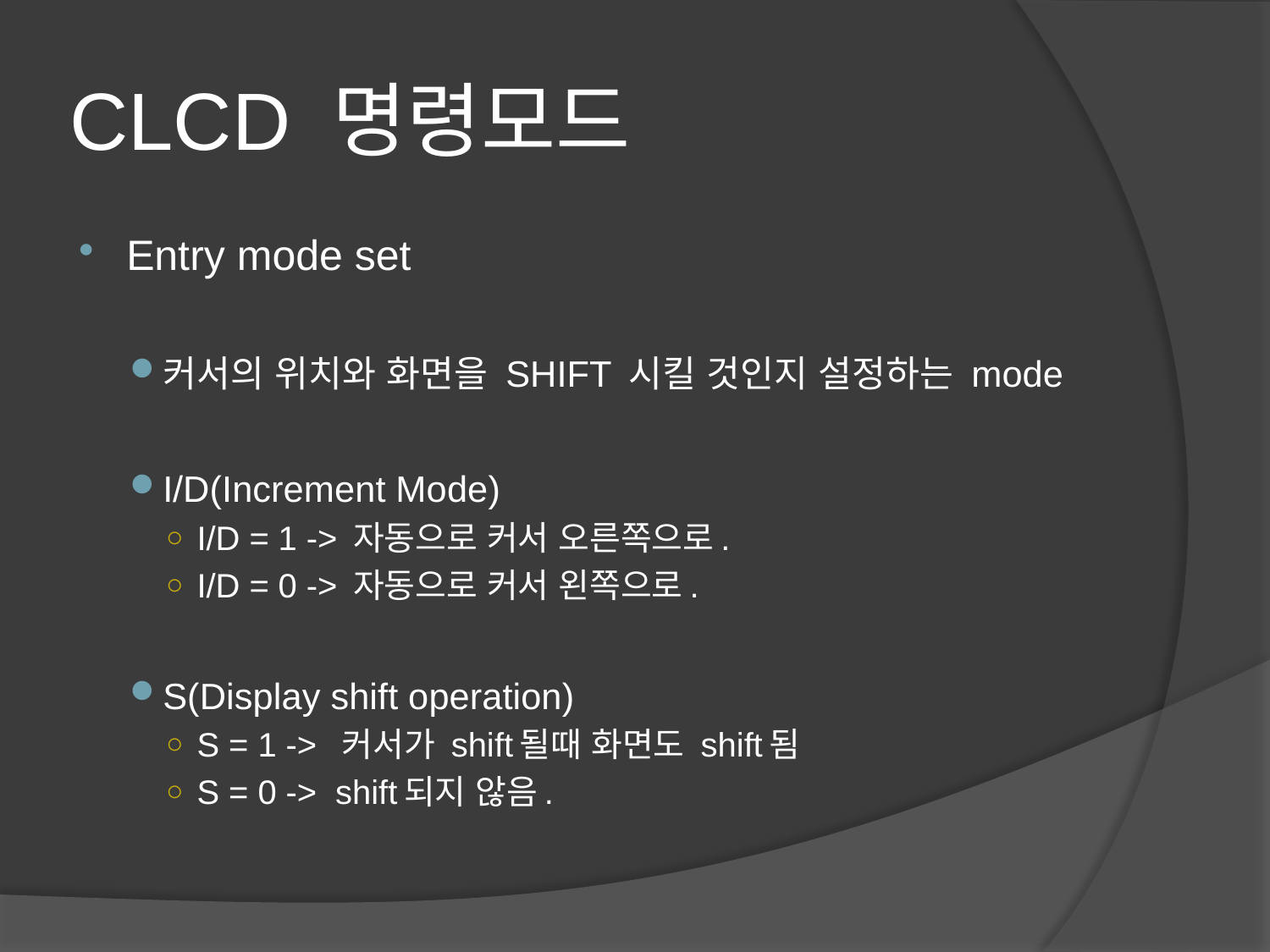

# CLCD 명령모드
Entry mode set

커서의 위치와 화면을 SHIFT 시킬 것인지 설정하는 mode

I/D(Increment Mode)
I/D = 1 -> 자동으로 커서 오른쪽으로.
I/D = 0 -> 자동으로 커서 왼쪽으로.

S(Display shift operation)
S = 1 ->  커서가 shift될때 화면도 shift됨
S = 0 ->  shift되지 않음.